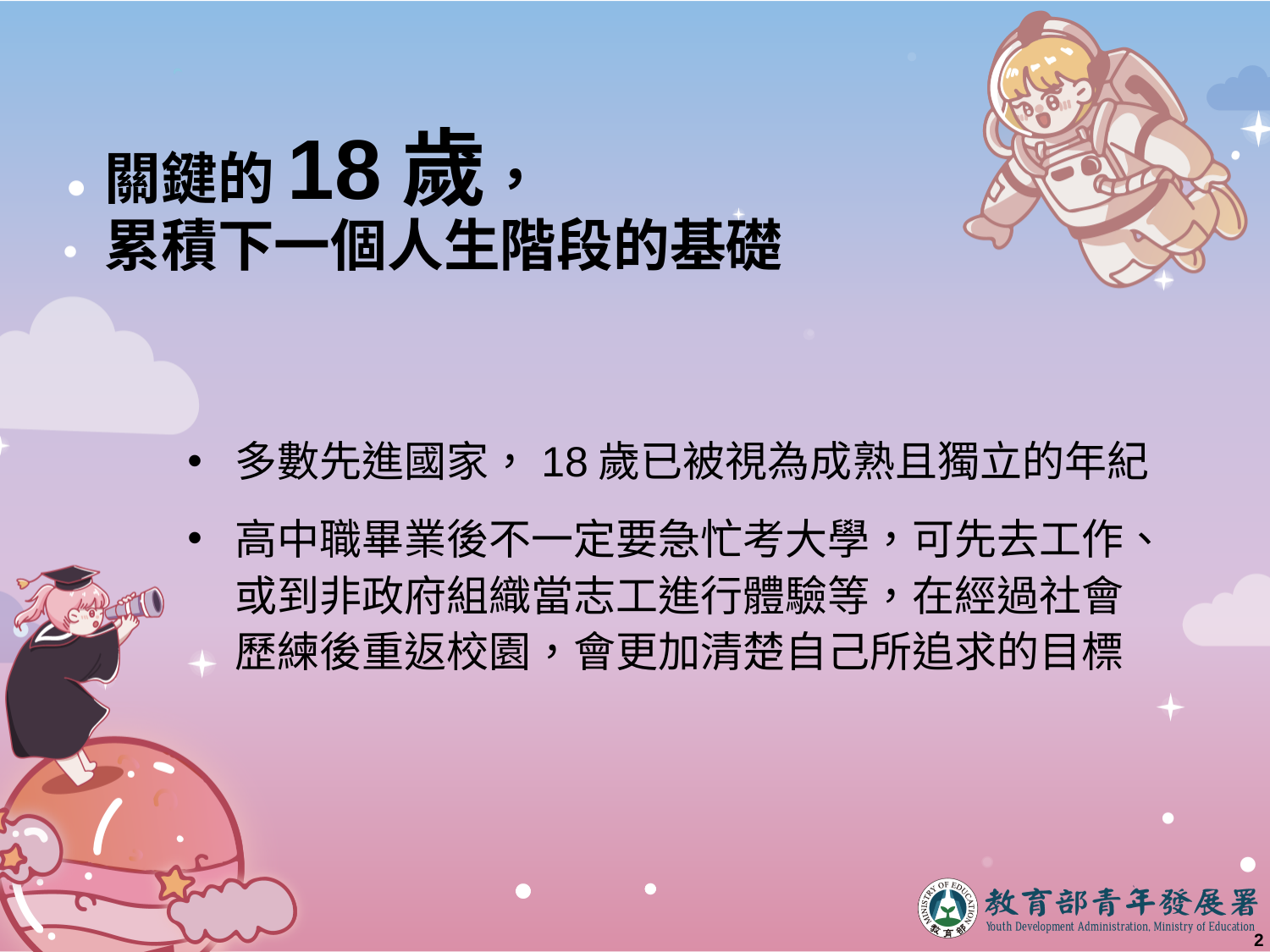

# 關鍵的18歲， 累積下一個人生階段的基礎
多數先進國家，18歲已被視為成熟且獨立的年紀
高中職畢業後不一定要急忙考大學，可先去工作、或到非政府組織當志工進行體驗等，在經過社會歷練後重返校園，會更加清楚自己所追求的目標

2